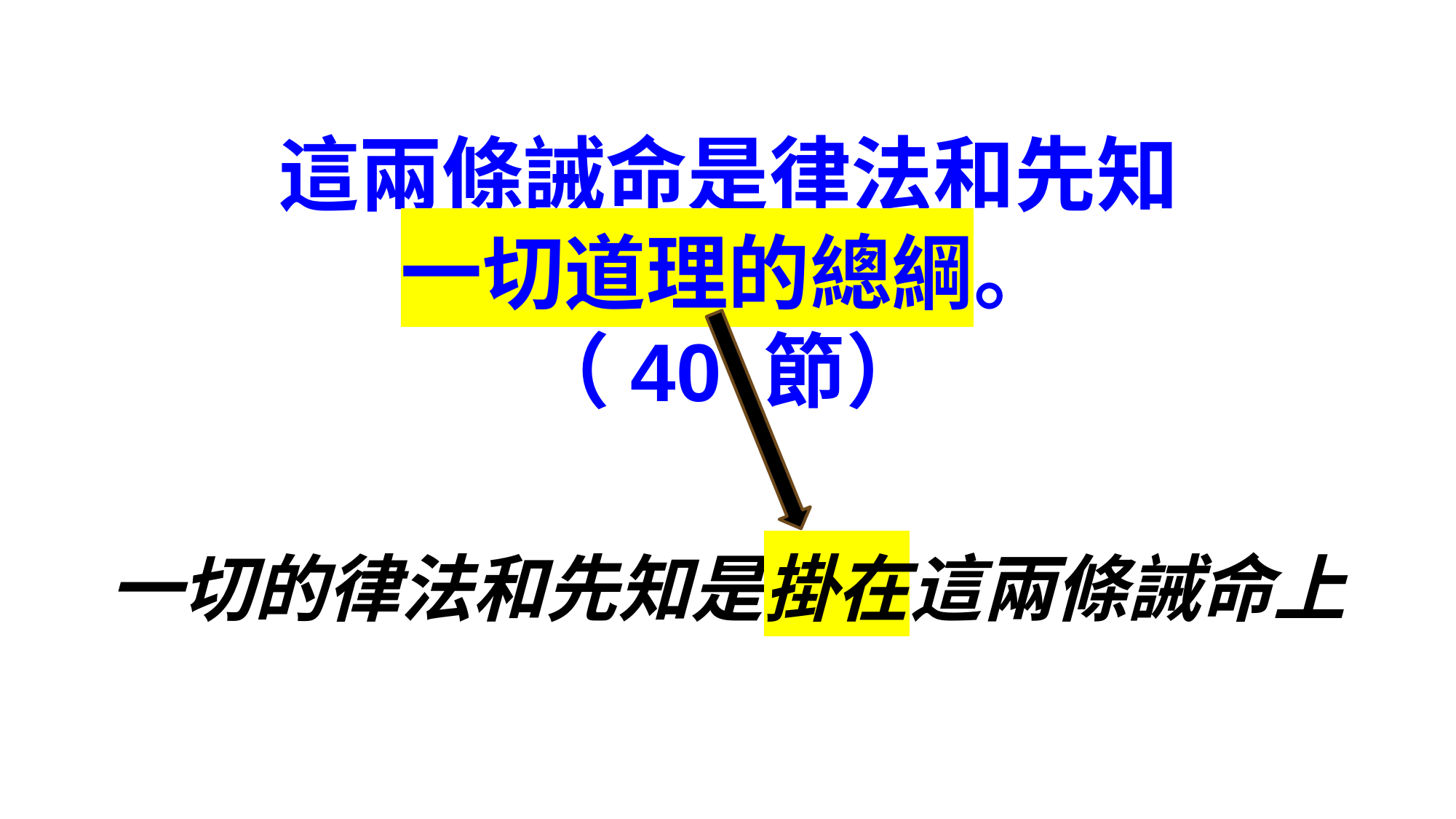

這兩條誡命是律法和先知
一切道理的總綱。
（40 節）

一切的律法和先知是掛在這兩條誡命上